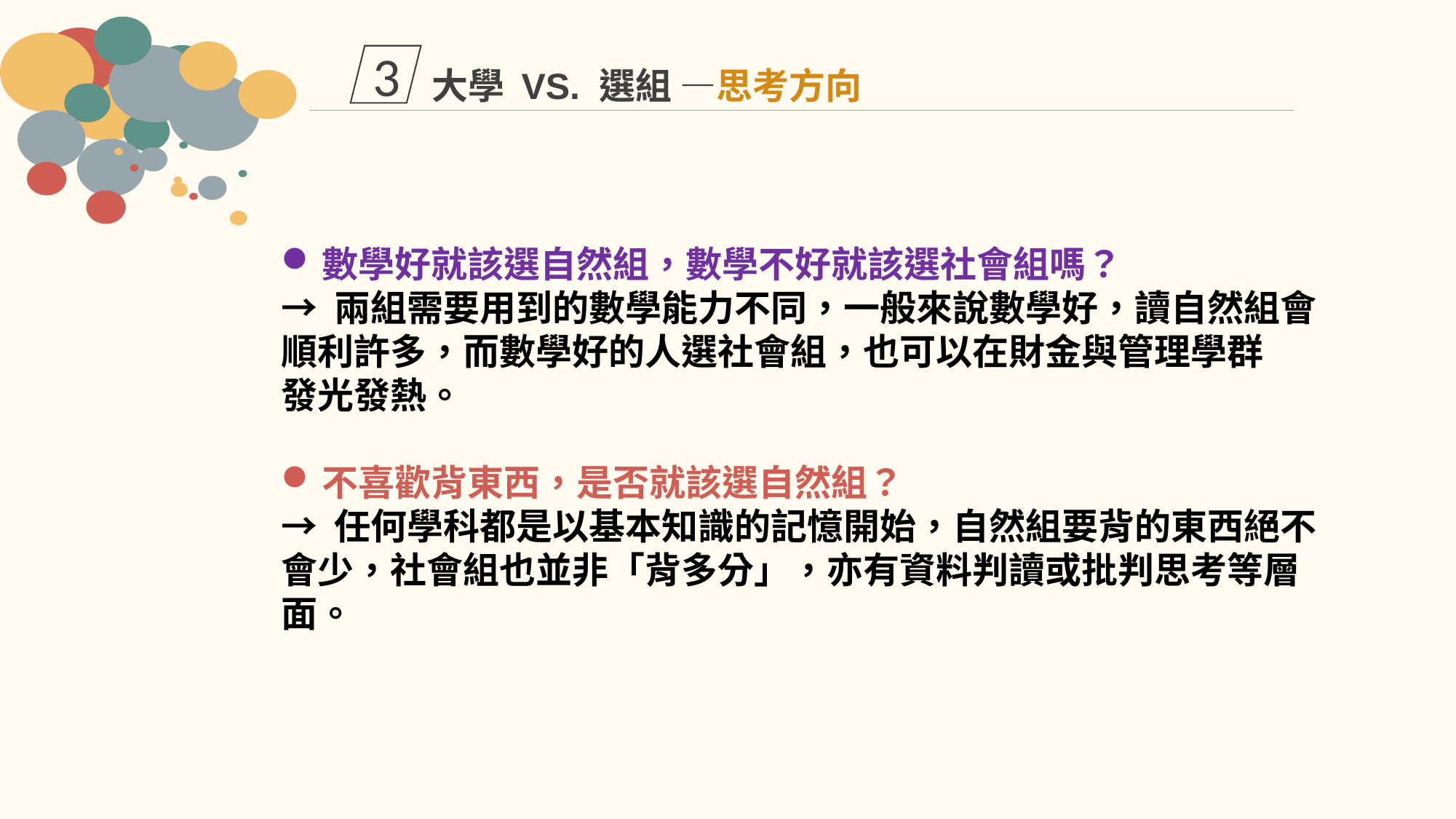

3
大學 VS. 選組 —思考方向

數學好就該選自然組，數學不好就該選社會組嗎？
→ 兩組需要用到的數學能力不同，一般來說數學好，讀自然組會
順利許多，而數學好的人選社會組，也可以在財金與管理學群
發光發熱。

不喜歡背東西，是否就該選自然組？
→ 任何學科都是以基本知識的記憶開始，自然組要背的東西絕不會少，社會組也並非「背多分」，亦有資料判讀或批判思考等層面。